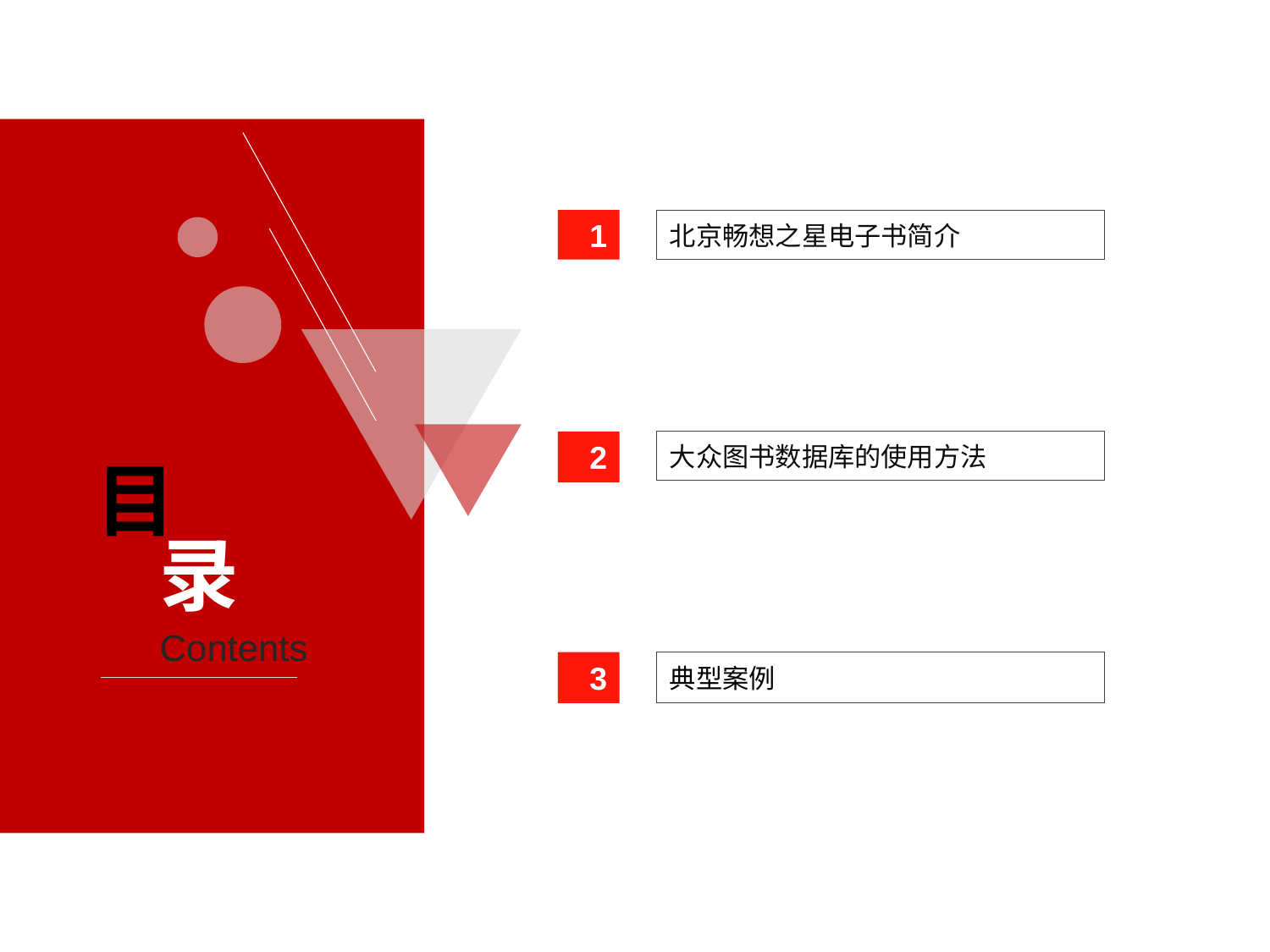

1
北京畅想之星电子书简介

2
大众图书数据库的使用方法
目
录

Contents
典型案例
3